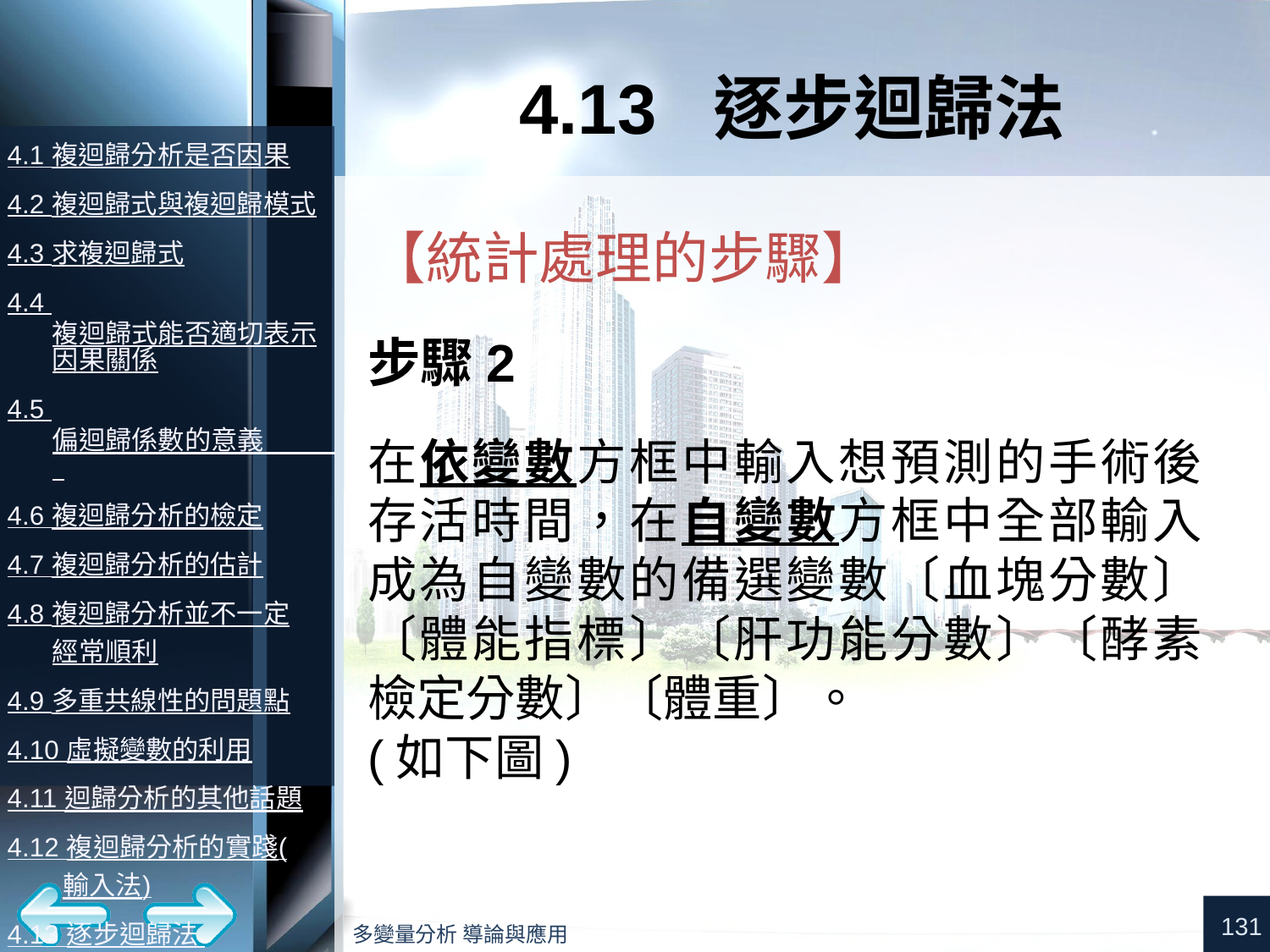

# 4.13  逐步迴歸法
【統計處理的步驟】
步驟2

在依變數方框中輸入想預測的手術後存活時間，在自變數方框中全部輸入成為自變數的備選變數〔血塊分數〕〔體能指標〕〔肝功能分數〕〔酵素檢定分數〕〔體重〕。
(如下圖)
131
多變量分析 導論與應用